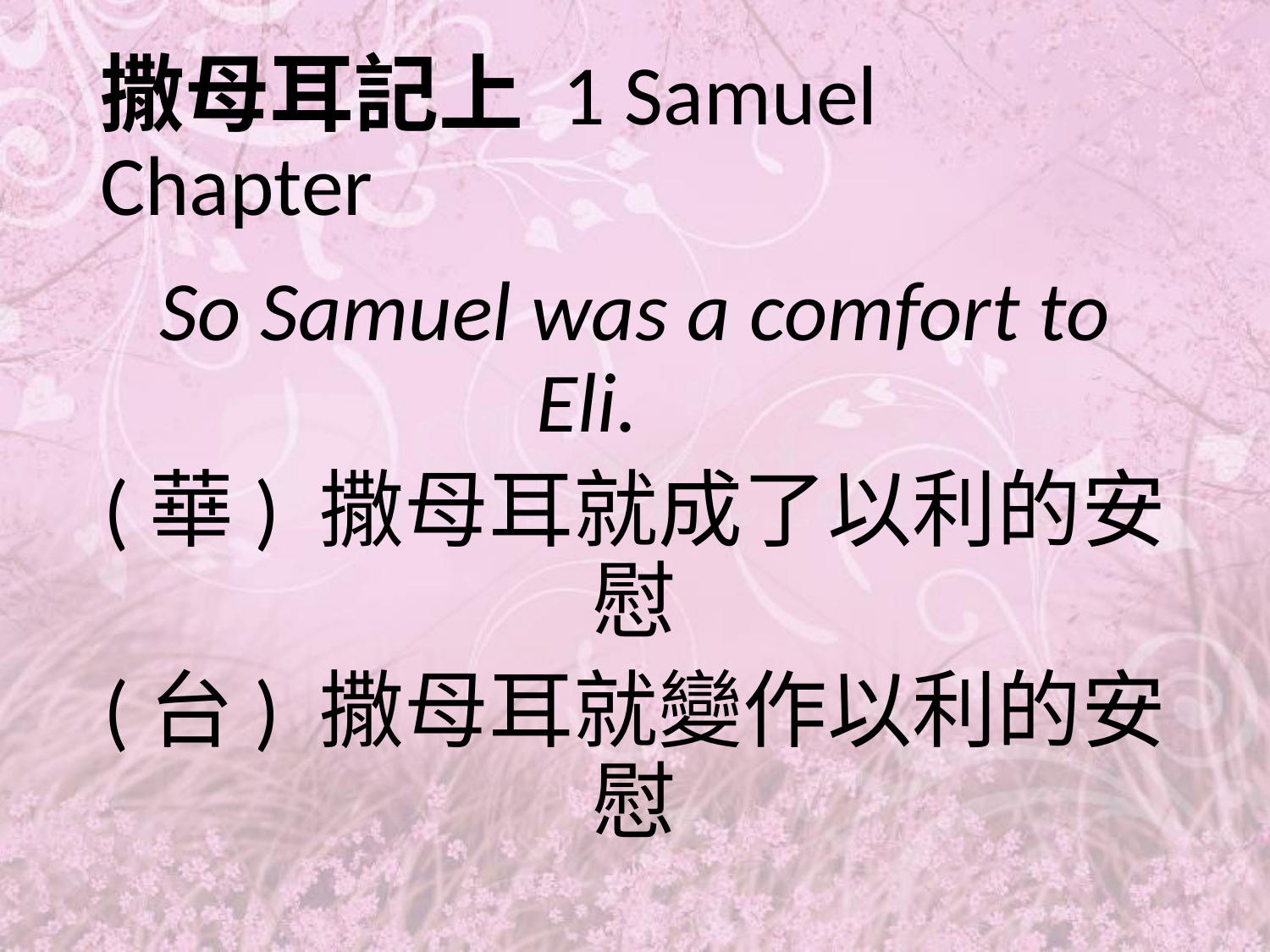

# 撒母耳記上 1 Samuel Chapter
So Samuel was a comfort to Eli.
(華) 撒母耳就成了以利的安慰
(台) 撒母耳就變作以利的安慰